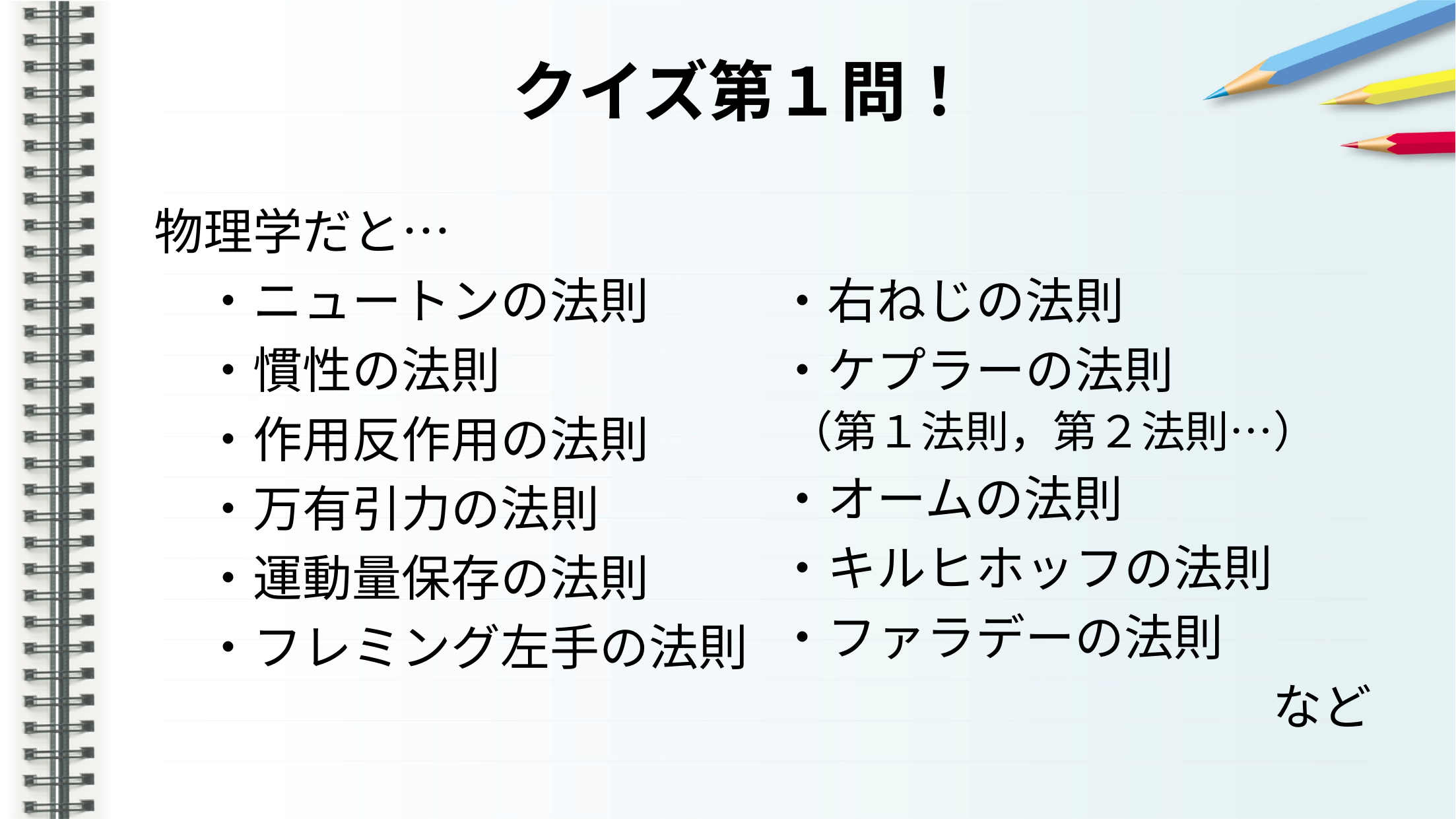

# クイズ第１問！
物理学だと…
　・ニュートンの法則
　・慣性の法則
　・作用反作用の法則
　・万有引力の法則
　・運動量保存の法則
　・フレミング左手の法則

・右ねじの法則
・ケプラーの法則
 （第１法則，第２法則…）
・オームの法則
・キルヒホッフの法則
・ファラデーの法則
　　　　　　　　　　など